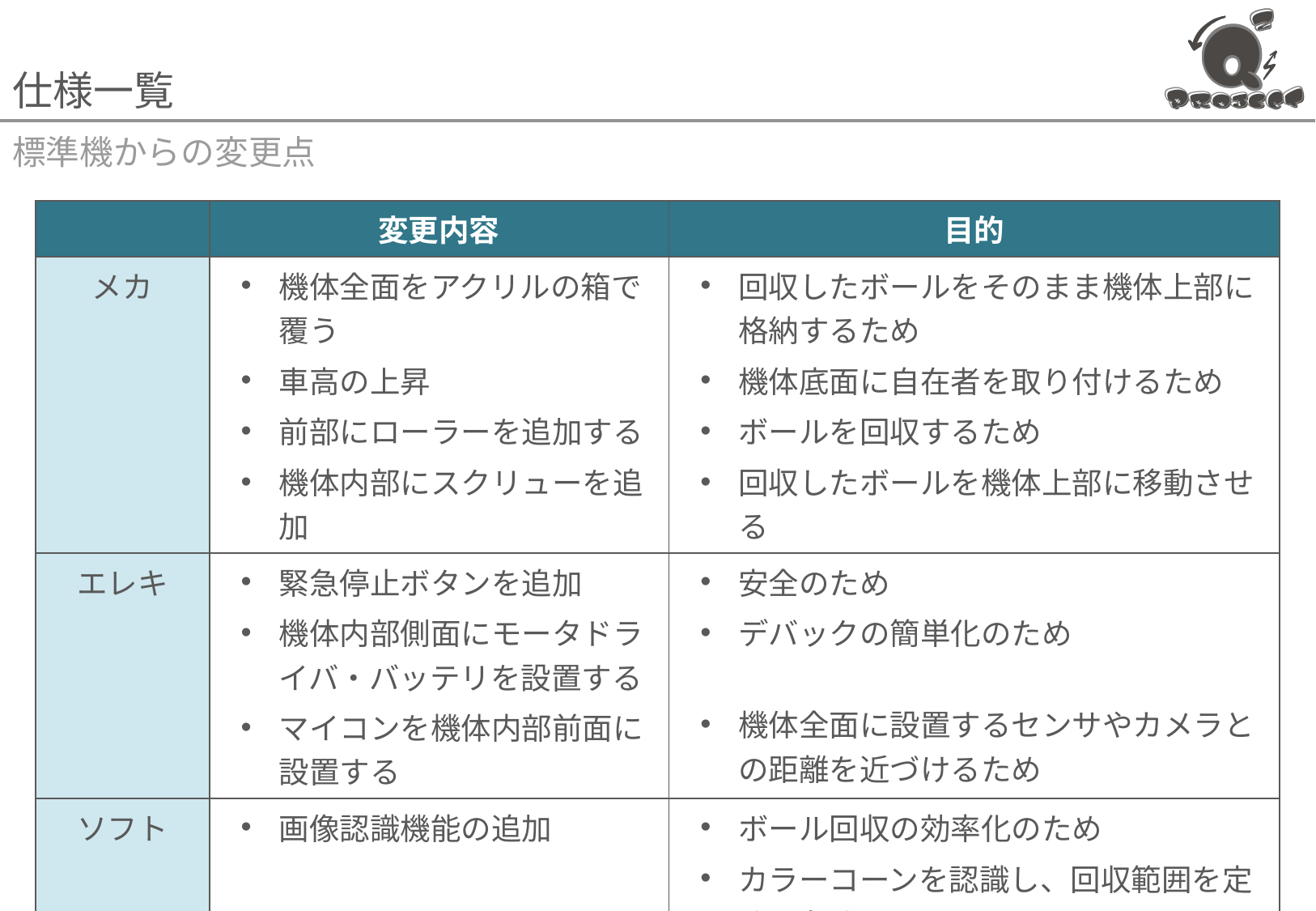

# 仕様一覧
標準機からの変更点
|  | 変更内容 | 目的 |
| --- | --- | --- |
| メカ | 機体全面をアクリルの箱で覆う 車高の上昇 前部にローラーを追加する 機体内部にスクリューを追加 | 回収したボールをそのまま機体上部に格納するため 機体底面に自在者を取り付けるため ボールを回収するため 回収したボールを機体上部に移動させる |
| エレキ | 緊急停止ボタンを追加 機体内部側面にモータドライバ・バッテリを設置する マイコンを機体内部前面に設置する | 安全のため デバックの簡単化のため 機体全面に設置するセンサやカメラとの距離を近づけるため |
| ソフト | 画像認識機能の追加 | ボール回収の効率化のため カラーコーンを認識し、回収範囲を定めるため |